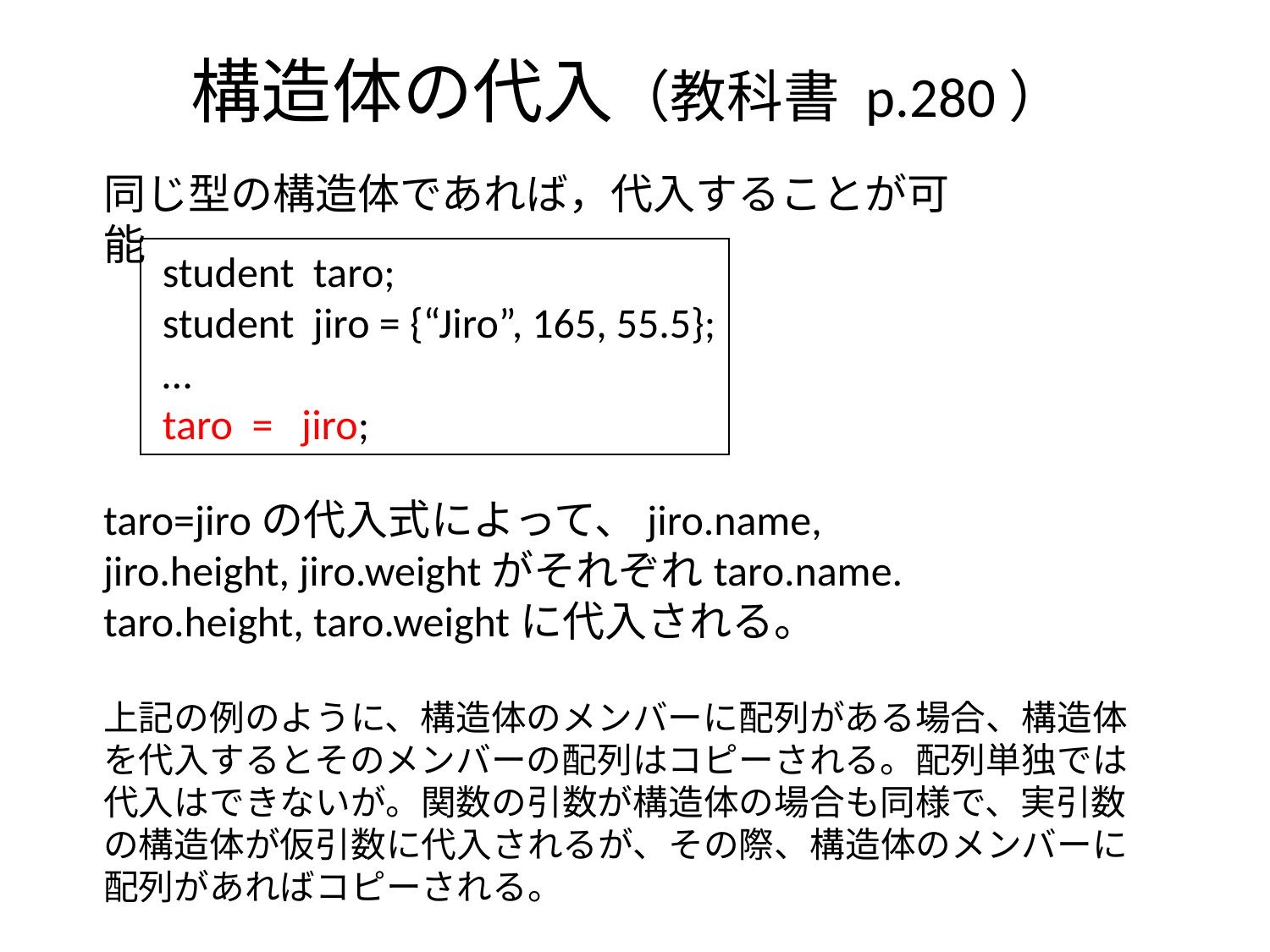

# 構造体の代入（教科書 p.280）
同じ型の構造体であれば，代入することが可能
 student  taro;
 student  jiro = {“Jiro”, 165, 55.5};
 …
 taro  =   jiro;
taro=jiroの代入式によって、jiro.name, jiro.height, jiro.weightがそれぞれtaro.name. taro.height, taro.weightに代入される。
上記の例のように、構造体のメンバーに配列がある場合、構造体を代入するとそのメンバーの配列はコピーされる。配列単独では代入はできないが。関数の引数が構造体の場合も同様で、実引数の構造体が仮引数に代入されるが、その際、構造体のメンバーに配列があればコピーされる。